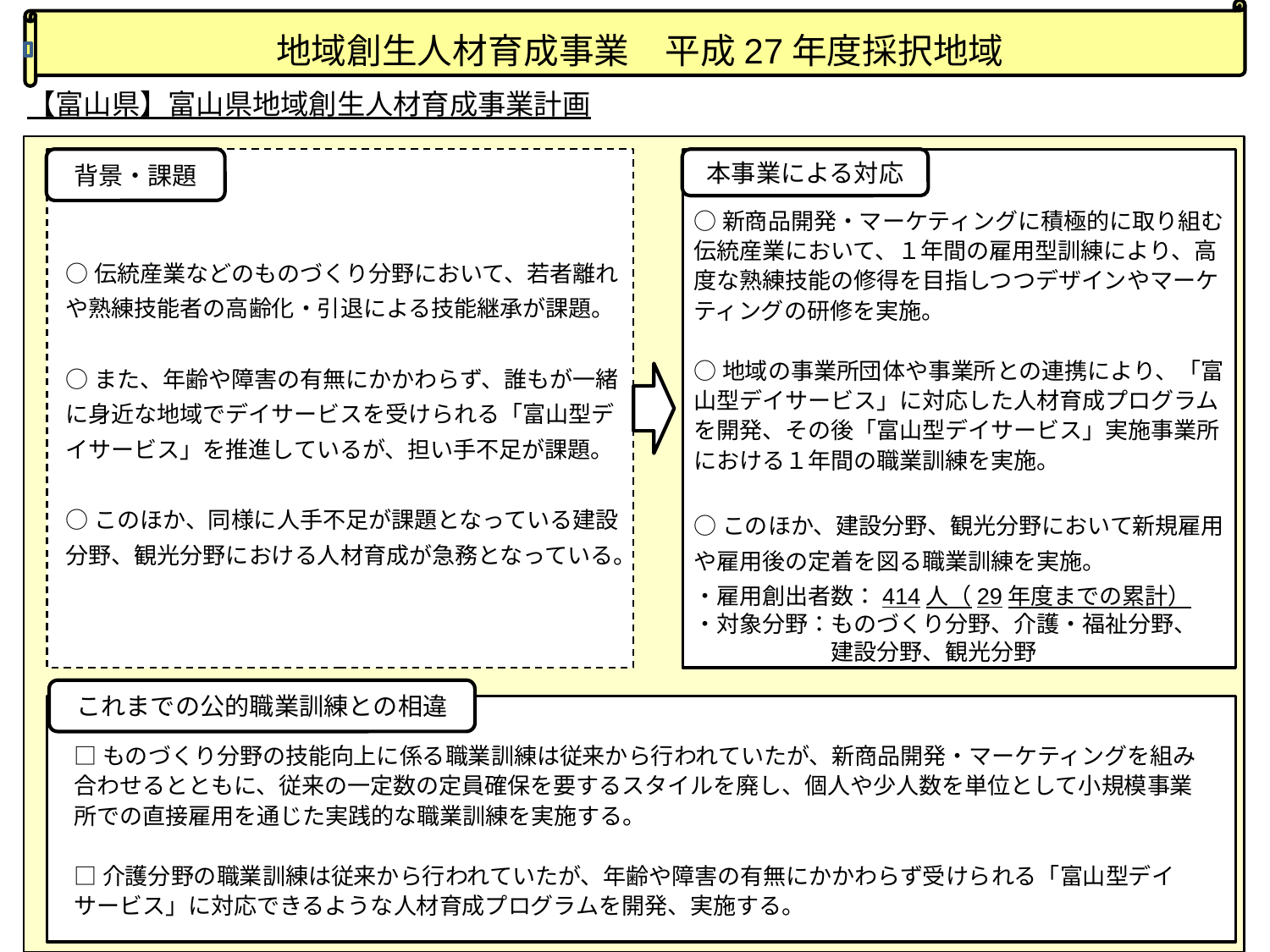

# 地域創生人材育成事業　平成27年度採択地域

 【富山県】富山県地域創生人材育成事業計画

本事業による対応
背景・課題

○新商品開発・マーケティングに積極的に取り組む伝統産業において、１年間の雇用型訓練により、高度な熟練技能の修得を目指しつつデザインやマーケティングの研修を実施。

○地域の事業所団体や事業所との連携により、「富山型デイサービス」に対応した人材育成プログラムを開発、その後「富山型デイサービス」実施事業所における１年間の職業訓練を実施。

○このほか、建設分野、観光分野において新規雇用や雇用後の定着を図る職業訓練を実施。
・雇用創出者数：414人（29年度までの累計）
・対象分野：ものづくり分野、介護・福祉分野、
　　　　　　建設分野、観光分野
○伝統産業などのものづくり分野において、若者離れや熟練技能者の高齢化・引退による技能継承が課題。

○また、年齢や障害の有無にかかわらず、誰もが一緒に身近な地域でデイサービスを受けられる「富山型デイサービス」を推進しているが、担い手不足が課題。

○このほか、同様に人手不足が課題となっている建設分野、観光分野における人材育成が急務となっている。

これまでの公的職業訓練との相違

□ものづくり分野の技能向上に係る職業訓練は従来から行われていたが、新商品開発・マーケティングを組み合わせるとともに、従来の一定数の定員確保を要するスタイルを廃し、個人や少人数を単位として小規模事業所での直接雇用を通じた実践的な職業訓練を実施する。

□介護分野の職業訓練は従来から行われていたが、年齢や障害の有無にかかわらず受けられる「富山型デイサービス」に対応できるような人材育成プログラムを開発、実施する。